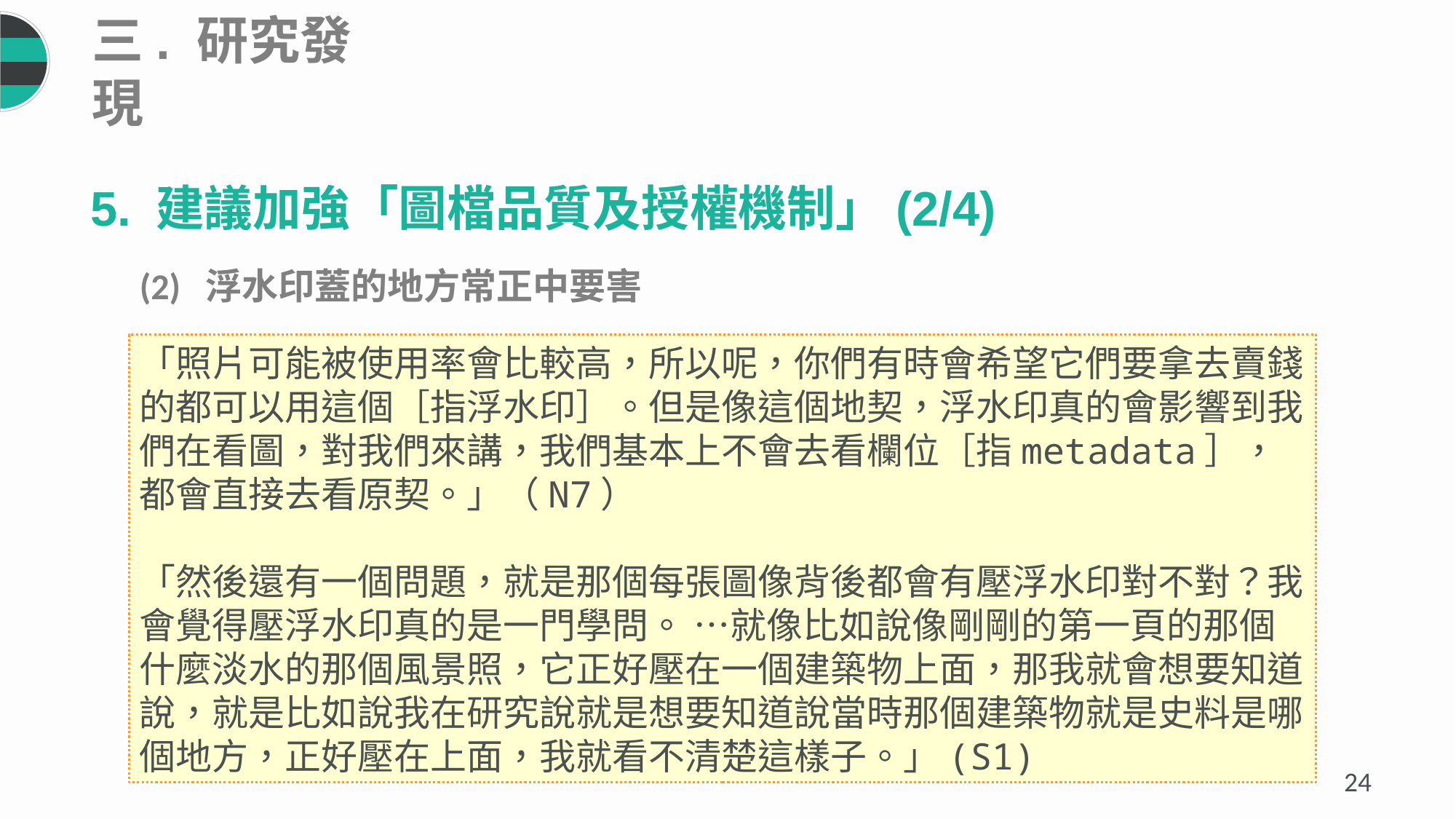

三. 研究發現
5. 建議加強「圖檔品質及授權機制」(2/4)
(2)  浮水印蓋的地方常正中要害
「照片可能被使用率會比較高，所以呢，你們有時會希望它們要拿去賣錢的都可以用這個［指浮水印］。但是像這個地契，浮水印真的會影響到我們在看圖，對我們來講，我們基本上不會去看欄位［指metadata］，都會直接去看原契。」（N7）

「然後還有一個問題，就是那個每張圖像背後都會有壓浮水印對不對？我會覺得壓浮水印真的是一門學問。 …就像比如說像剛剛的第一頁的那個什麼淡水的那個風景照，它正好壓在一個建築物上面，那我就會想要知道說，就是比如說我在研究說就是想要知道說當時那個建築物就是史料是哪個地方，正好壓在上面，我就看不清楚這樣子。」(S1)
24